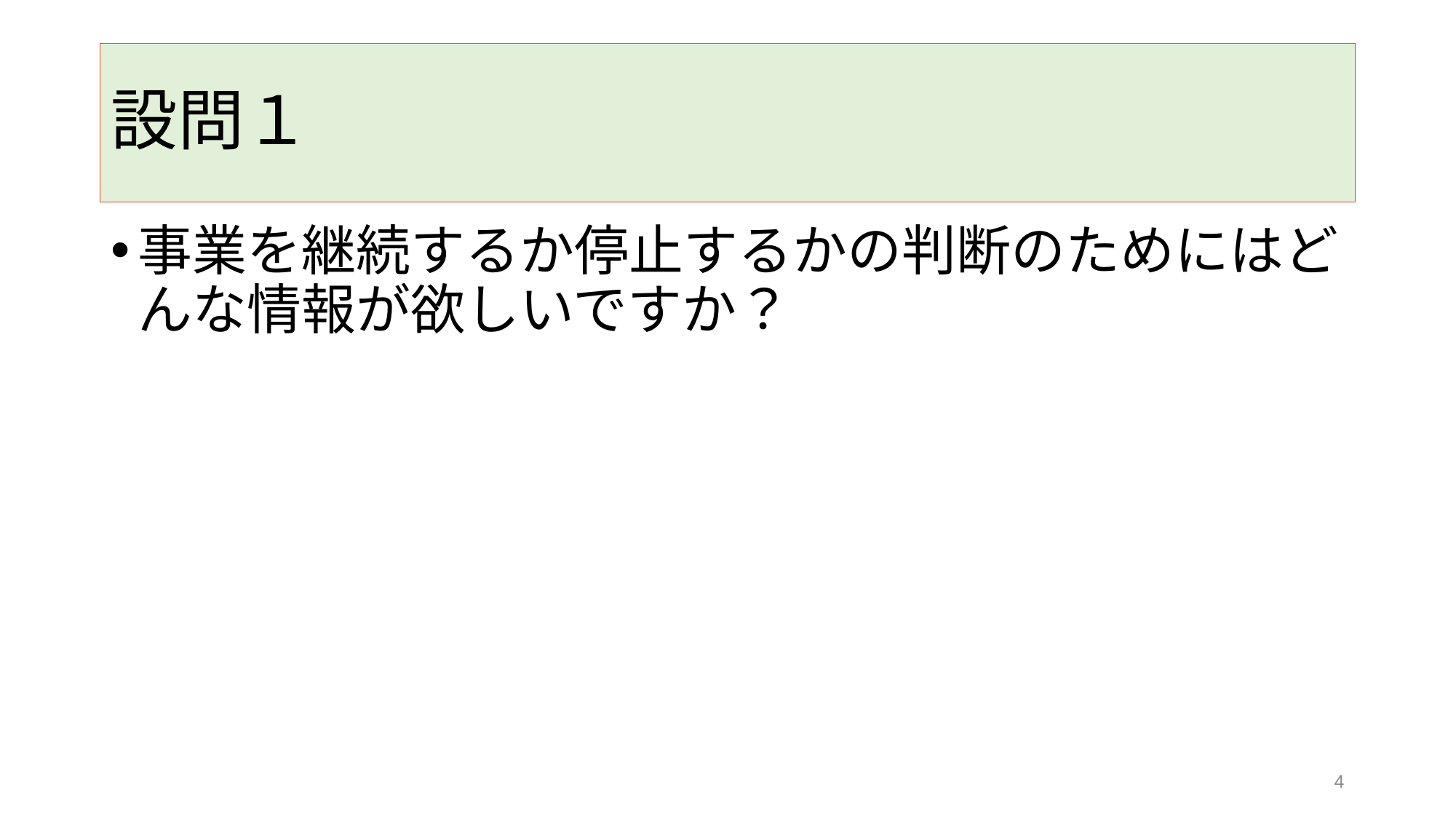

# 設問１
事業を継続するか停止するかの判断のためにはどんな情報が欲しいですか？

4